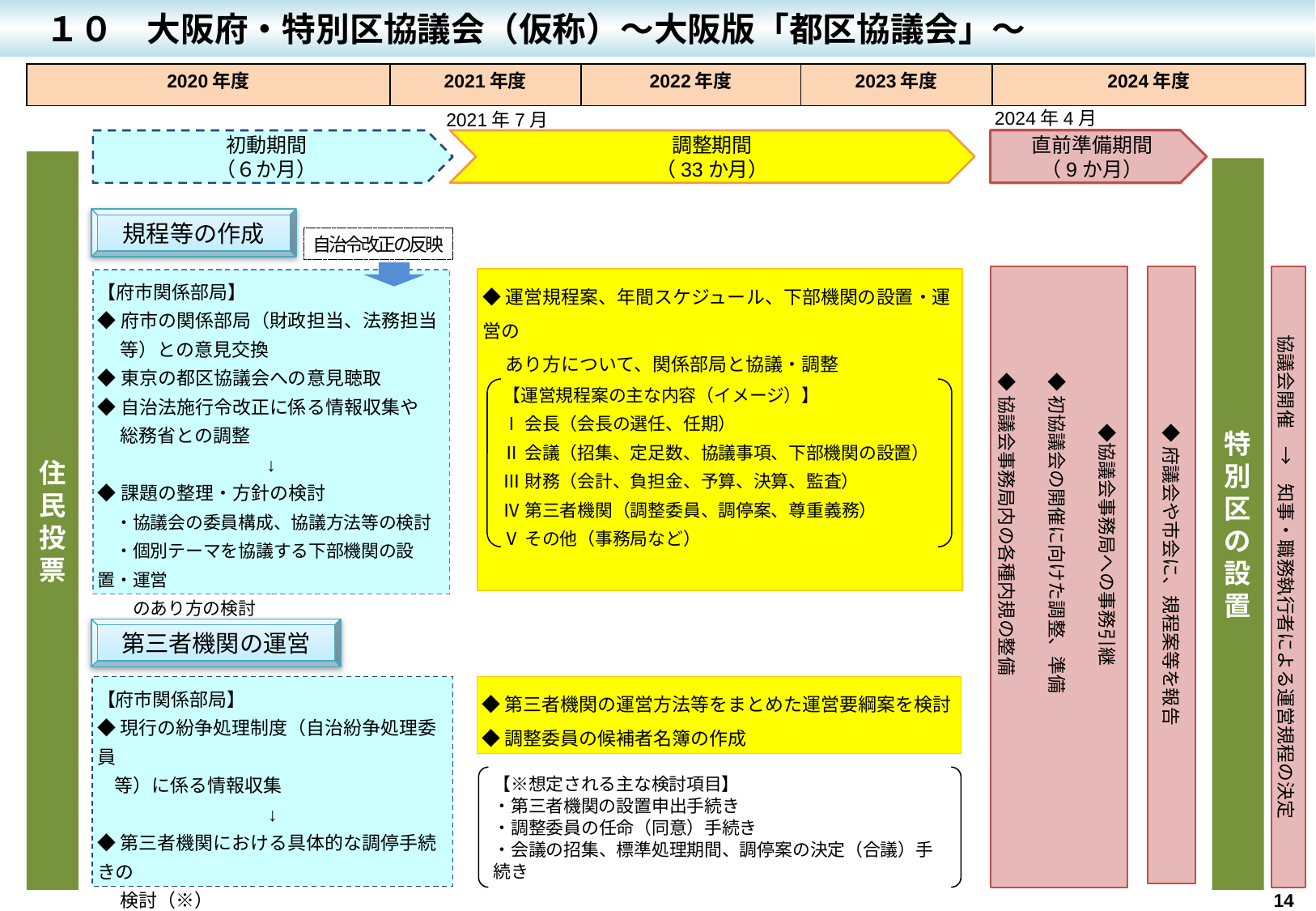

１０　大阪府・特別区協議会（仮称）～大阪版「都区協議会」～
| 2020年度 | 2021年度 | 2022年度 | 2023年度 | 2024年度 |
| --- | --- | --- | --- | --- |
2024年4月
2021年7月
調整期間
（33か月）
直前準備期間
（9か月）
初動期間
（６か月）
住民投票
特別区の設置
規程等の作成
自治令改正の反映

　　　　　　　　 ◆協議会事務局への事務引継

                        ◆初協議会の開催に向けた調整、準備

                        ◆協議会事務局内の各種内規の整備
◆府議会や市会に、規程案等を報告
協議会開催　→　知事・職務執行者による運営規程の決定
◆運営規程案、年間スケジュール、下部機関の設置・運営の
　 あり方について、関係部局と協議・調整

【府市関係部局】
◆府市の関係部局（財政担当、法務担当
　 等）との意見交換
◆東京の都区協議会への意見聴取
◆自治法施行令改正に係る情報収集や
　 総務省との調整
↓
◆課題の整理・方針の検討
　・協議会の委員構成、協議方法等の検討
　・個別テーマを協議する下部機関の設置・運営
　　のあり方の検討
【運営規程案の主な内容（イメージ）】
Ⅰ会長（会長の選任、任期）
Ⅱ会議（招集、定足数、協議事項、下部機関の設置）
Ⅲ財務（会計、負担金、予算、決算、監査）
Ⅳ第三者機関（調整委員、調停案、尊重義務）
Ⅴその他（事務局など）
第三者機関の運営
【府市関係部局】
◆現行の紛争処理制度（自治紛争処理委員
   等）に係る情報収集
↓
◆第三者機関における具体的な調停手続きの
　 検討（※）
◆調整委員の選定基準の検討

◆第三者機関の運営方法等をまとめた運営要綱案を検討
◆調整委員の候補者名簿の作成

【※想定される主な検討項目】
・第三者機関の設置申出手続き
・調整委員の任命（同意）手続き
・会議の招集、標準処理期間、調停案の決定（合議）手続き
14